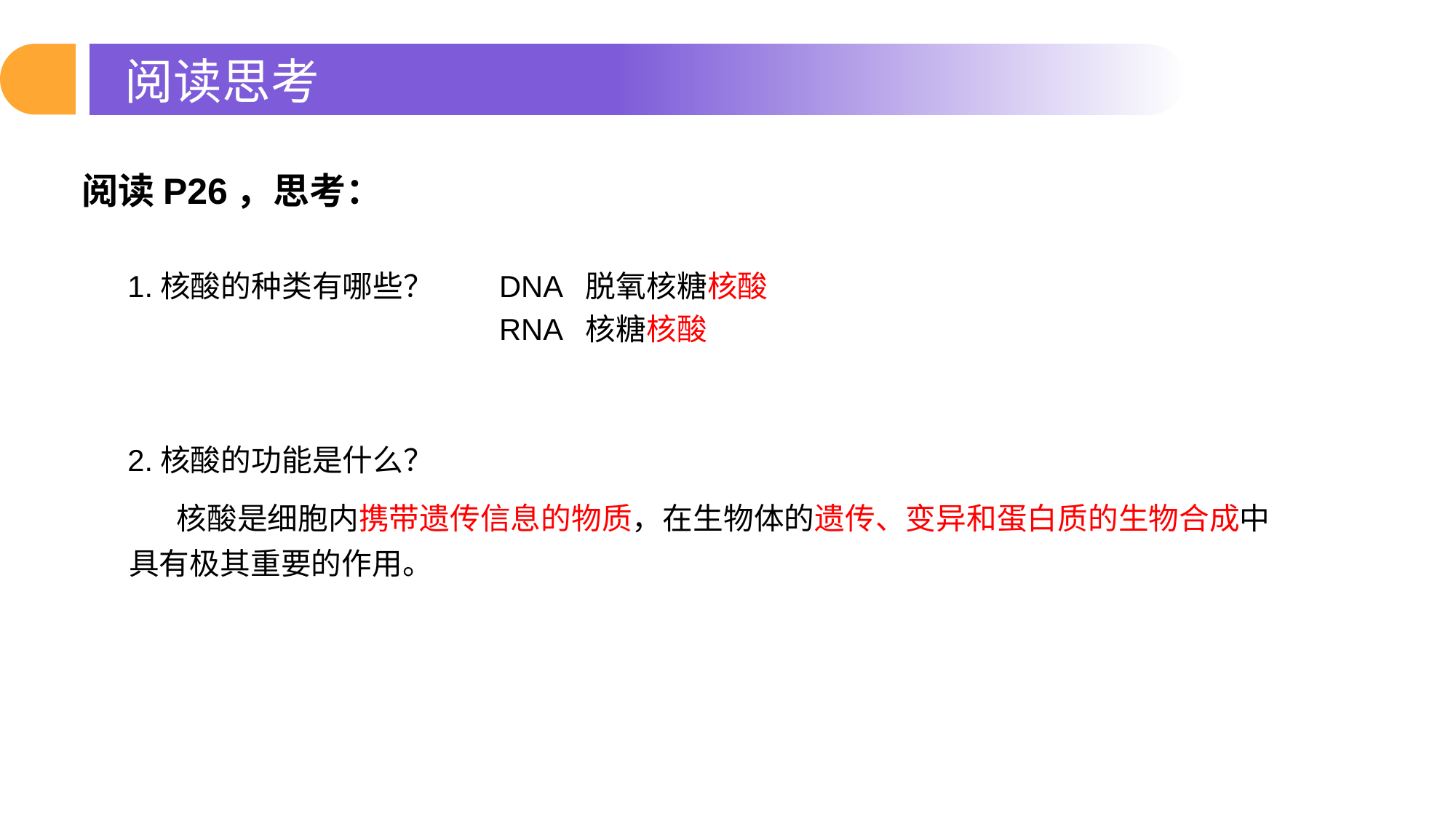

阅读思考
阅读P26，思考：
1.核酸的种类有哪些？
DNA  脱氧核糖核酸
RNA  核糖核酸
2.核酸的功能是什么？
      核酸是细胞内携带遗传信息的物质，在生物体的遗传、变异和蛋白质的生物合成中  具有极其重要的作用。